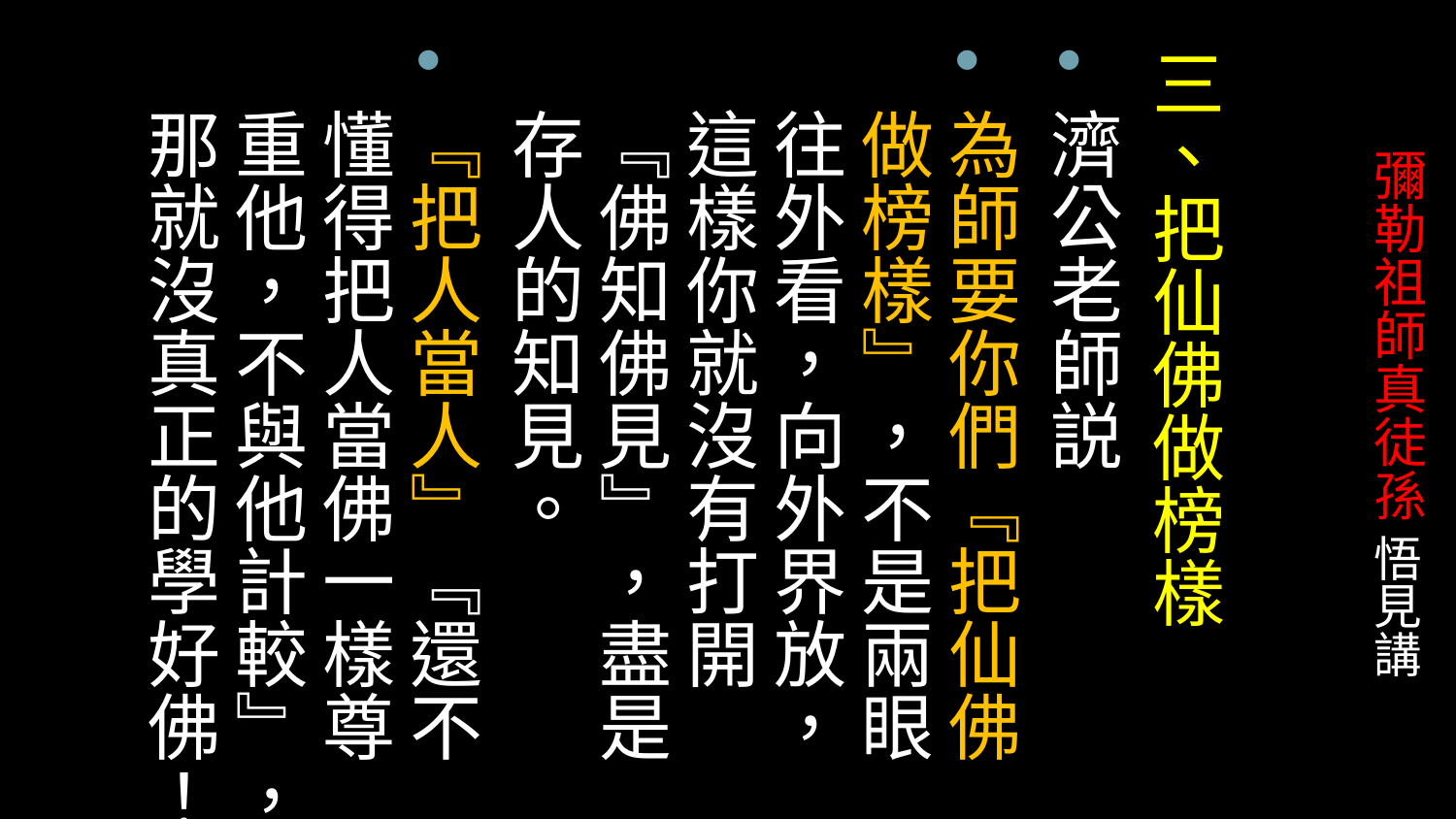

三、把仙佛做榜樣
濟公老師説
為師要你們『把仙佛做榜樣』，不是兩眼往外看，向外界放，這樣你就沒有打開『佛知佛見』，盡是存人的知見。
『把人當人』『還不懂得把人當佛一樣尊重他，不與他計較』，那就沒真正的學好佛！

# 彌勒祖師真徒孫 悟見講